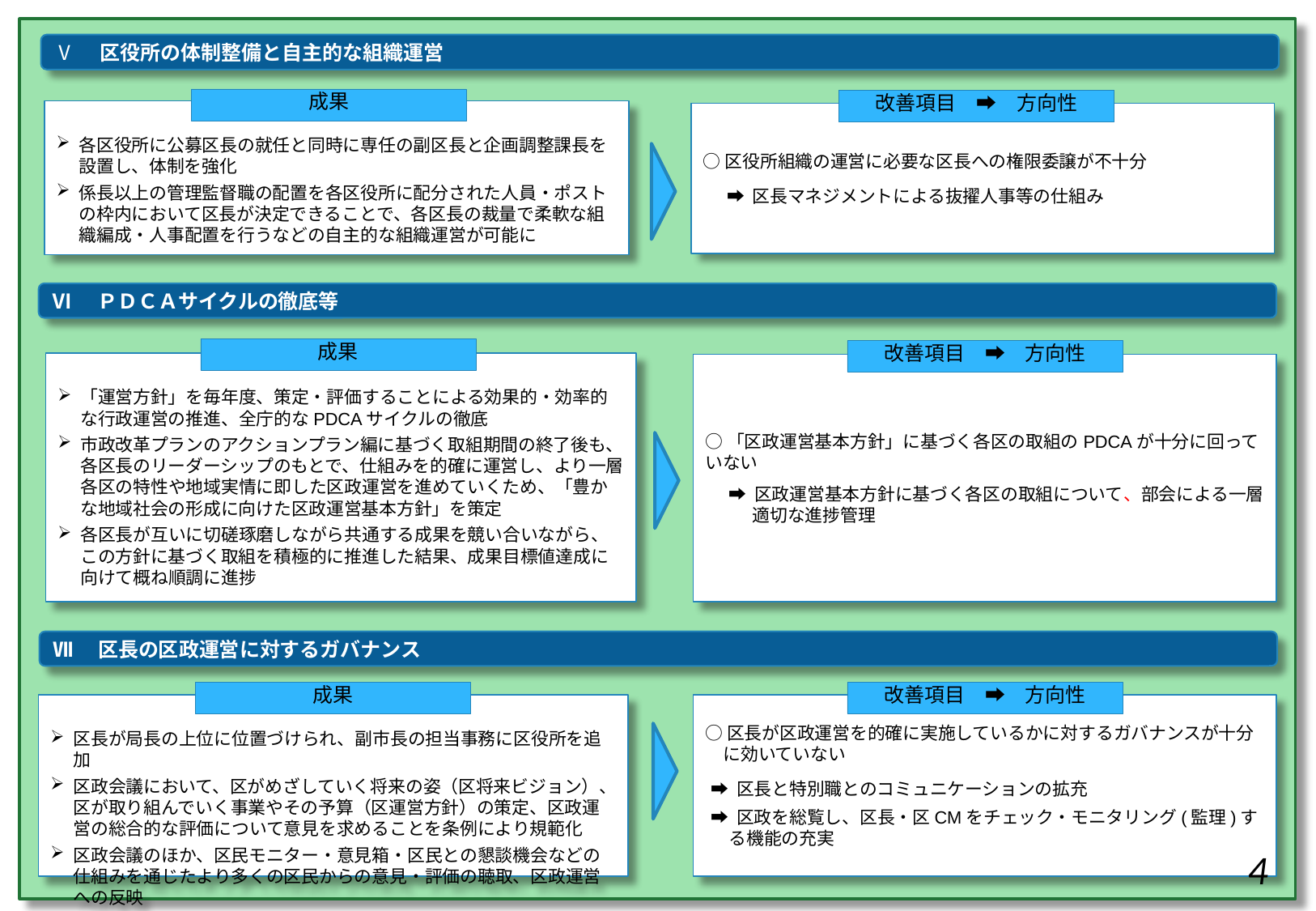

Ⅴ　区役所の体制整備と自主的な組織運営
成果
改善項目　➡　方向性

各区役所に公募区長の就任と同時に専任の副区長と企画調整課長を設置し、体制を強化
係長以上の管理監督職の配置を各区役所に配分された人員・ポストの枠内において区長が決定できることで、各区長の裁量で柔軟な組織編成・人事配置を行うなどの自主的な組織運営が可能に
○区役所組織の運営に必要な区長への権限委譲が不十分
➡ 区長マネジメントによる抜擢人事等の仕組み

Ⅵ　ＰＤＣＡサイクルの徹底等
成果
改善項目　➡　方向性

「運営方針」を毎年度、策定・評価することによる効果的・効率的な行政運営の推進、全庁的なPDCAサイクルの徹底
市政改革プランのアクションプラン編に基づく取組期間の終了後も、各区長のリーダーシップのもとで、仕組みを的確に運営し、より一層各区の特性や地域実情に即した区政運営を進めていくため、「豊かな地域社会の形成に向けた区政運営基本方針」を策定
各区長が互いに切磋琢磨しながら共通する成果を競い合いながら、この方針に基づく取組を積極的に推進した結果、成果目標値達成に向けて概ね順調に進捗
○「区政運営基本方針」に基づく各区の取組のPDCAが十分に回っていない
➡ 区政運営基本方針に基づく各区の取組について、部会による一層適切な進捗管理

Ⅶ　区長の区政運営に対するガバナンス
成果
改善項目　➡　方向性

区長が局長の上位に位置づけられ、副市長の担当事務に区役所を追加
区政会議において、区がめざしていく将来の姿（区将来ビジョン）、区が取り組んでいく事業やその予算（区運営方針）の策定、区政運営の総合的な評価について意見を求めることを条例により規範化
区政会議のほか、区民モニター・意見箱・区民との懇談機会などの仕組みを通じたより多くの区民からの意見・評価の聴取、区政運営への反映
○区長が区政運営を的確に実施しているかに対するガバナンスが十分に効いていない
➡ 区長と特別職とのコミュニケーションの拡充
➡ 区政を総覧し、区長・区CMをチェック・モニタリング(監理)する機能の充実

4